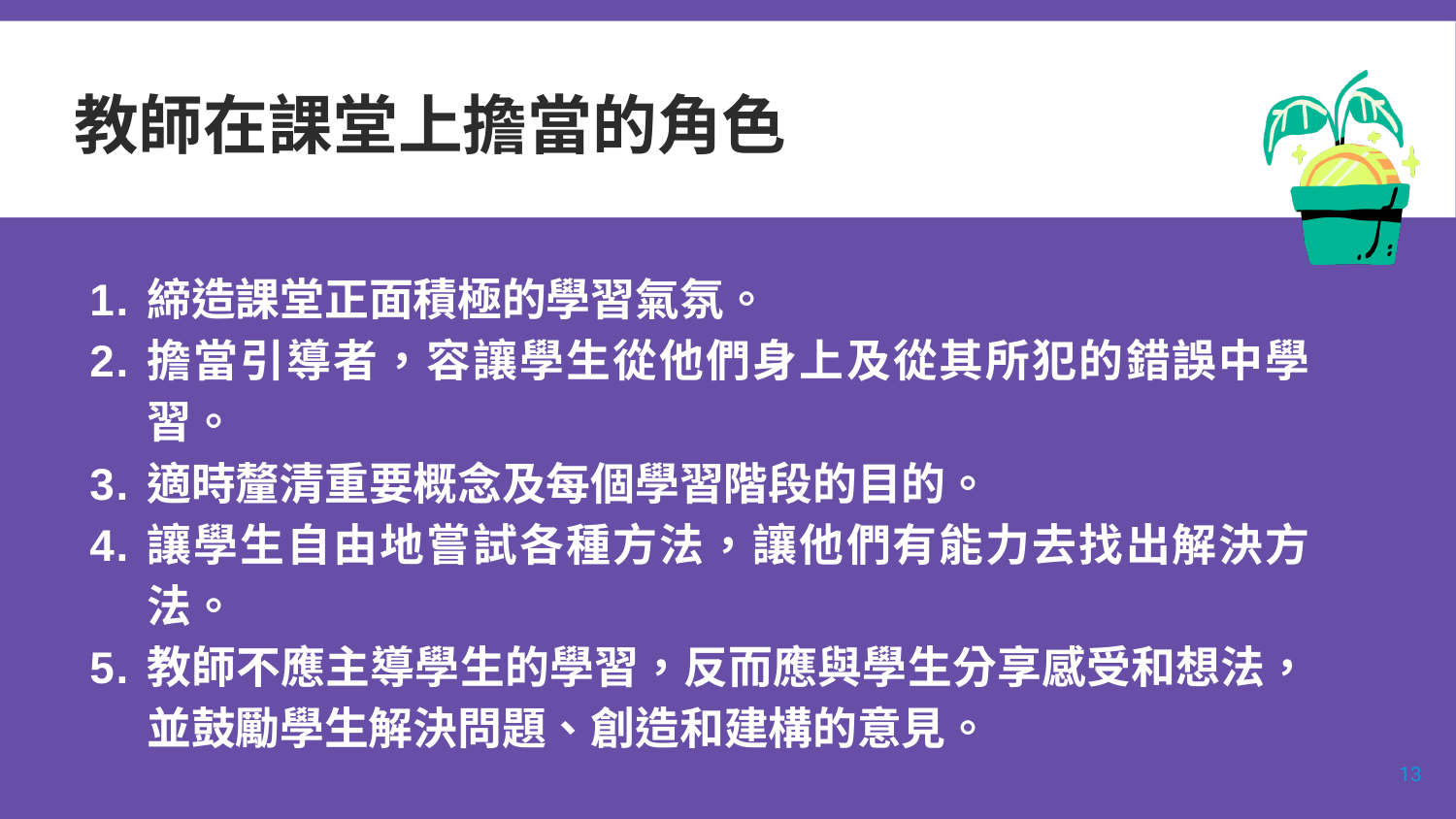

# 教師在課堂上擔當的角色

締造課堂正面積極的學習氣氛。
擔當引導者，容讓學生從他們身上及從其所犯的錯誤中學習。
適時釐清重要概念及每個學習階段的目的。
讓學生自由地嘗試各種方法，讓他們有能力去找出解決方法。
教師不應主導學生的學習，反而應與學生分享感受和想法，並鼓勵學生解決問題、創造和建構的意見。

13